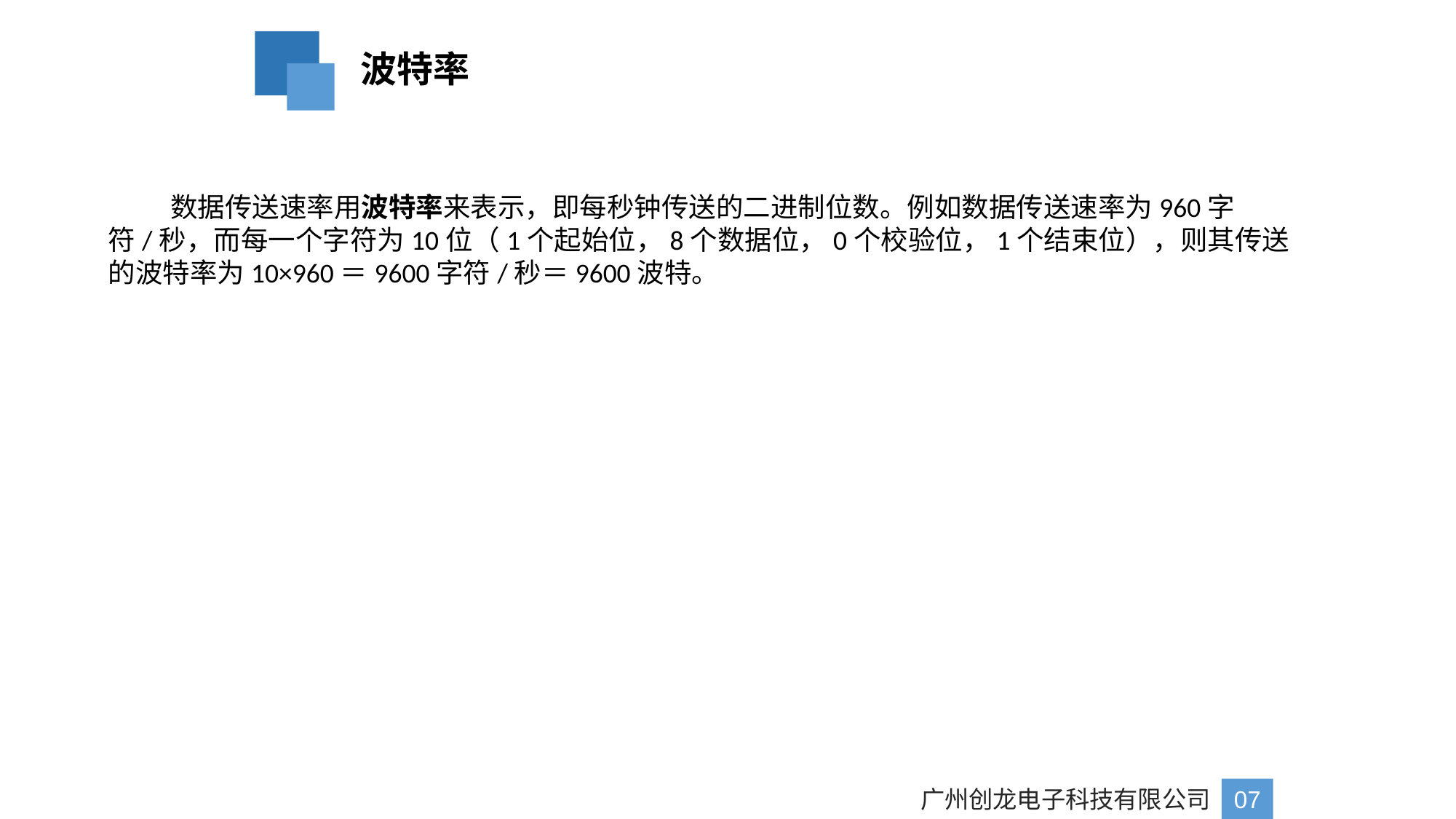

波特率

         数据传送速率用波特率来表示，即每秒钟传送的二进制位数。例如数据传送速率为960字符/秒，而每一个字符为10位（1个起始位，8个数据位，0个校验位，1个结束位），则其传送的波特率为10×960＝9600字符/秒＝9600波特。
广州创龙电子科技有限公司
07